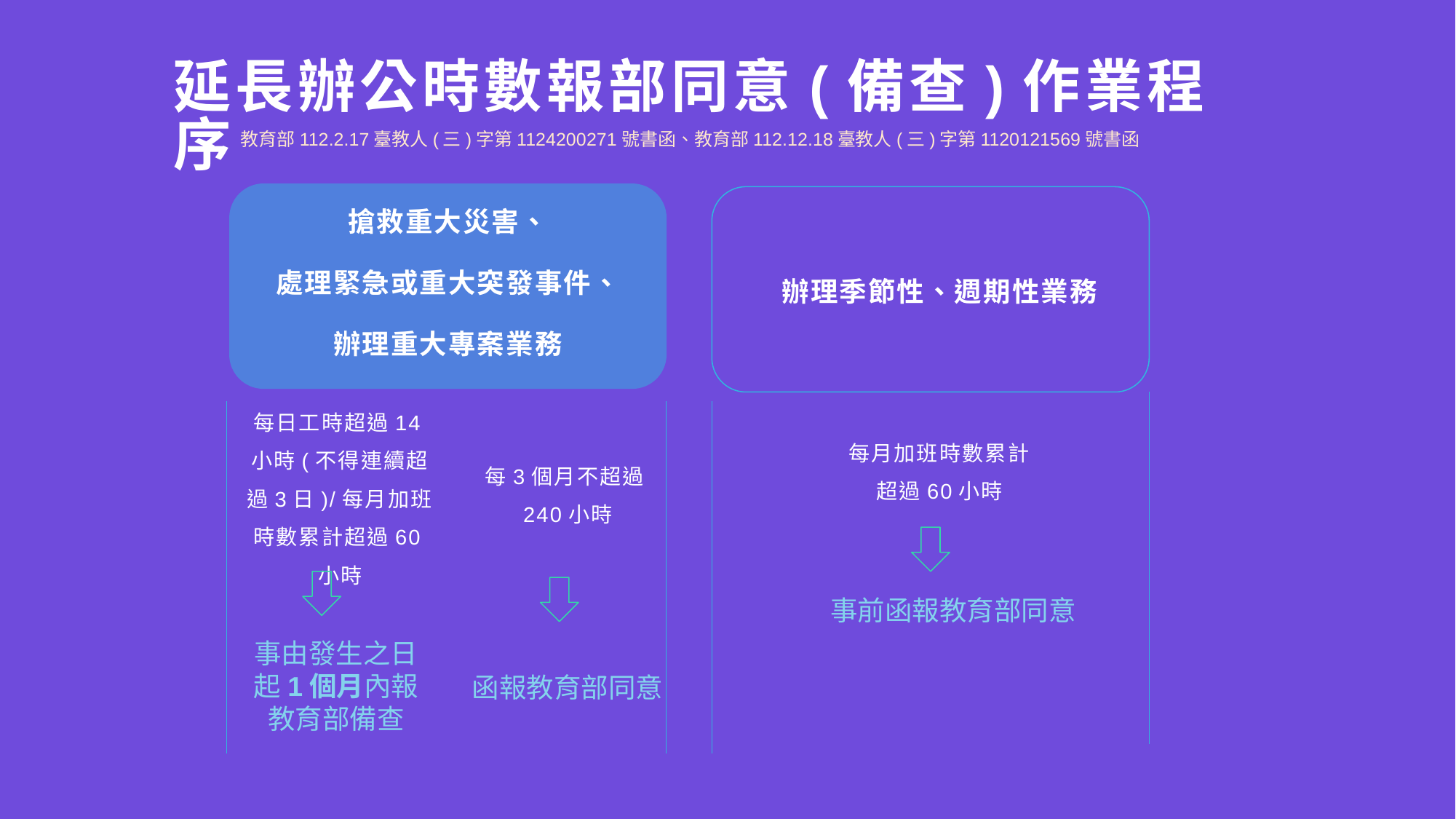

# 延長辦公時數報部同意(備查)作業程序
教育部112.2.17臺教人(三)字第1124200271號書函、教育部112.12.18臺教人(三)字第1120121569號書函

搶救重大災害、
處理緊急或重大突發事件、
辦理重大專案業務
辦理季節性、週期性業務
每日工時超過14小時(不得連續超過3日)/每月加班時數累計超過60小時
每月加班時數累計超過60小時
每3個月不超過240小時

事前函報教育部同意

事由發生之日起1個月內報教育部備查
函報教育部同意